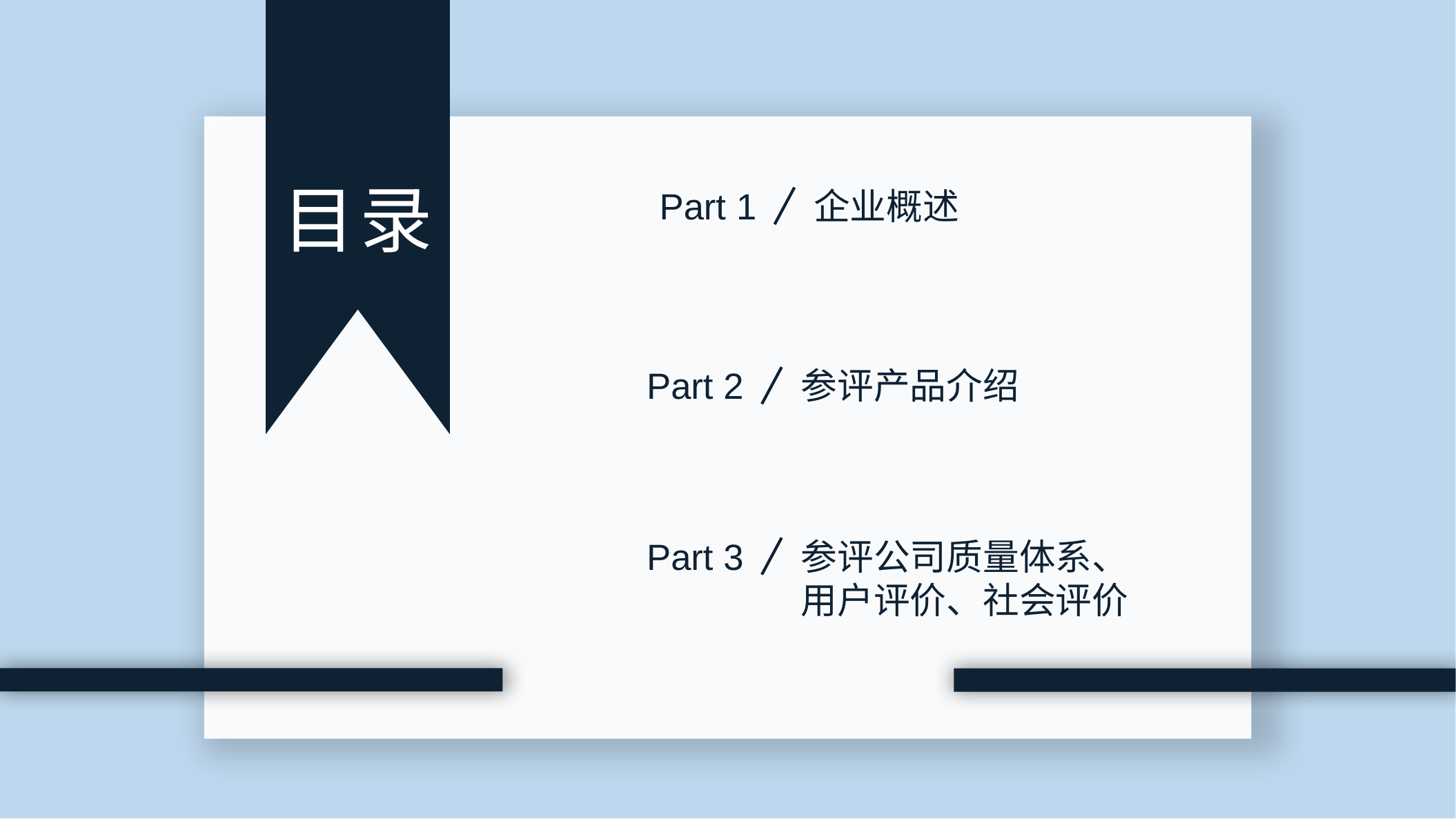

目录
企业概述
Part 1
Part 2
参评产品介绍
参评公司质量体系、用户评价、社会评价
Part 3